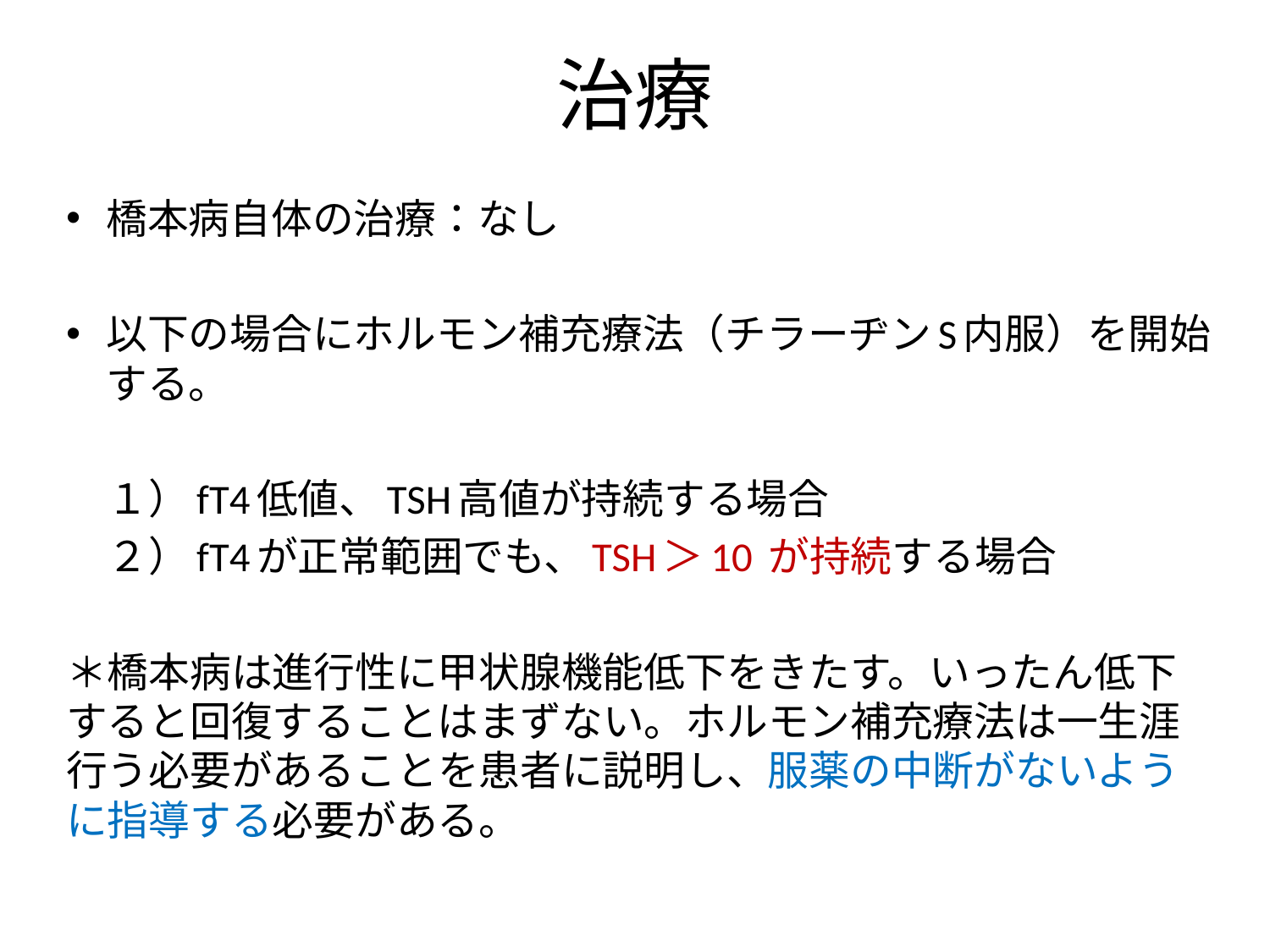

# 治療
橋本病自体の治療：なし

以下の場合にホルモン補充療法（チラーヂンS内服）を開始する。

　１）fT4低値、TSH高値が持続する場合
　２）fT4が正常範囲でも、TSH＞10 が持続する場合

＊橋本病は進行性に甲状腺機能低下をきたす。いったん低下すると回復することはまずない。ホルモン補充療法は一生涯行う必要があることを患者に説明し、服薬の中断がないように指導する必要がある。